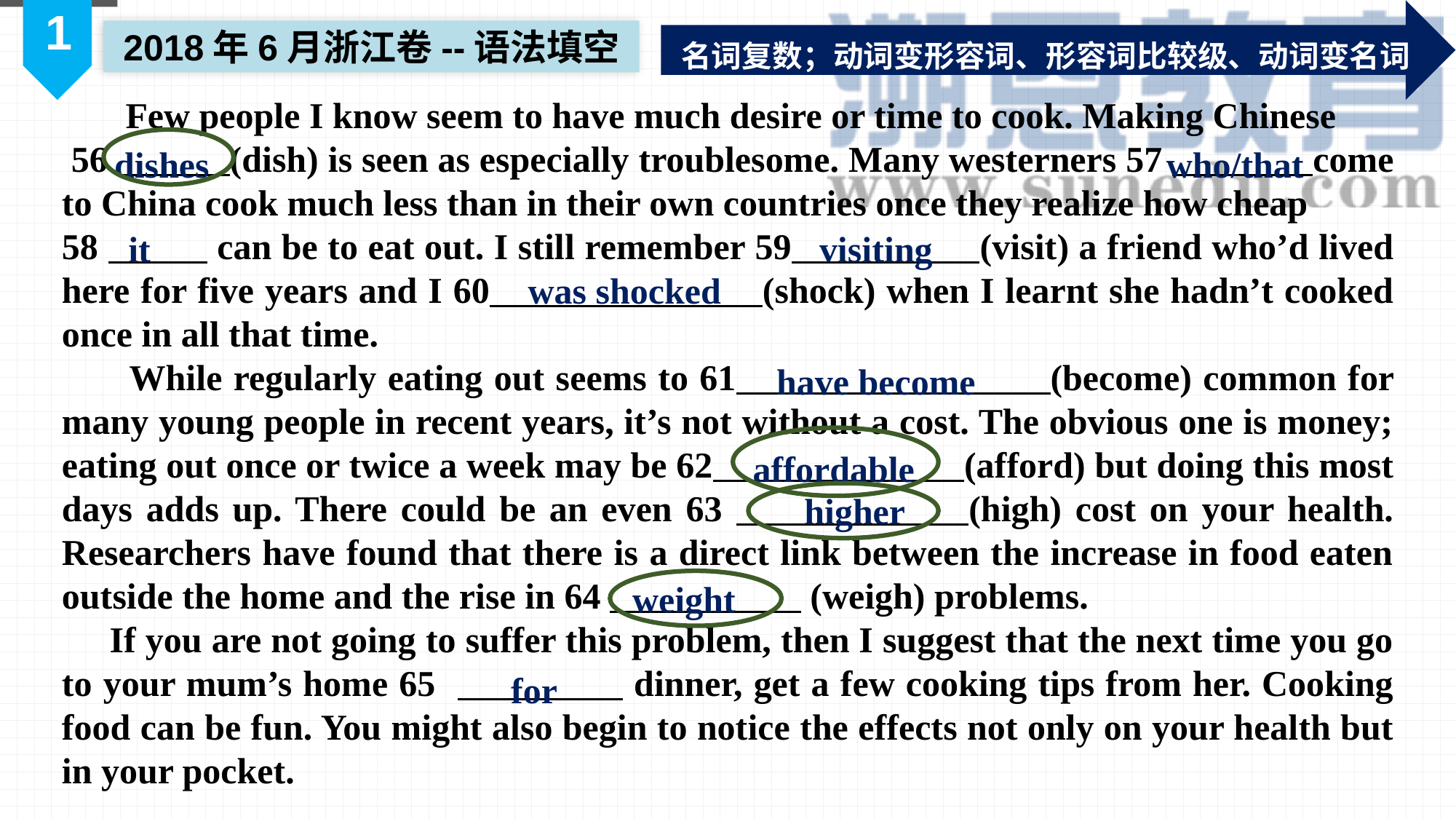

1
名词复数；动词变形容词、形容词比较级、动词变名词
2018年6月浙江卷--语法填空
       Few people I know seem to have much desire or time to cook. Making Chinese
 56             (dish) is seen as especially troublesome. Many westerners 57                come to China cook much less than in their own countries once they realize how cheap
58            can be to eat out. I still remember 59                   (visit) a friend who’d lived here for five years and I 60                         (shock) when I learnt she hadn’t cooked once in all that time.
      While regularly eating out seems to 61                            (become) common for many young people in recent years, it’s not without a cost. The obvious one is money; eating out once or twice a week may be 62                           (afford) but doing this most days adds up. There could be an even 63                  (high) cost on your health. Researchers have found that there is a direct link between the increase in food eaten outside the home and the rise in 64                       (weigh) problems.
     If you are not going to suffer this problem, then I suggest that the next time you go to your mum’s home 65                  dinner, get a few cooking tips from her. Cooking food can be fun. You might also begin to notice the effects not only on your health but in your pocket.
dishes
who/that

it
visiting
was shocked
have become
 affordable

higher

weight

 for